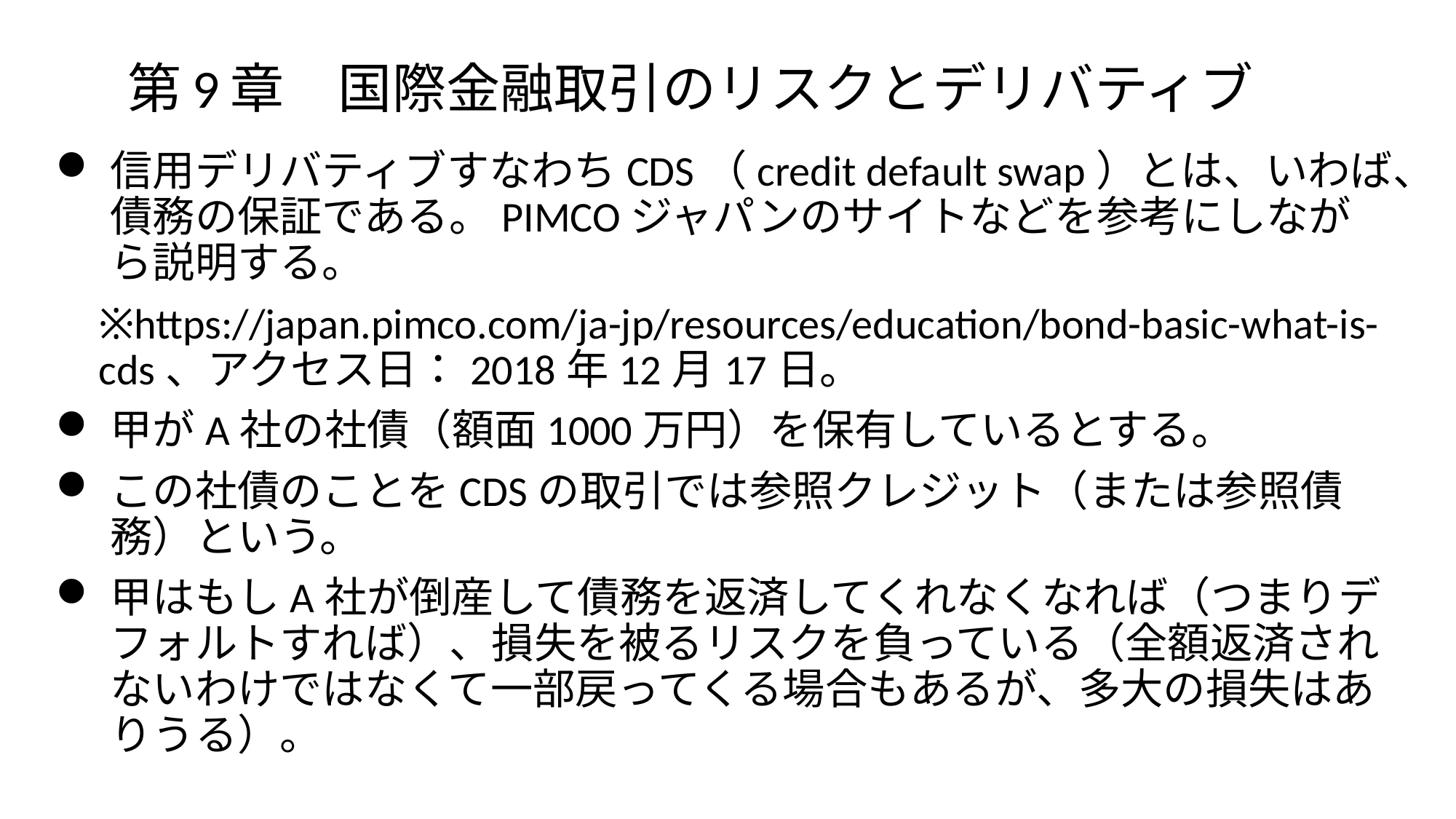

# 第9章　国際金融取引のリスクとデリバティブ
信用デリバティブすなわちCDS（credit default swap）とは、いわば、債務の保証である。PIMCOジャパンのサイトなどを参考にしながら説明する。
※https://japan.pimco.com/ja-jp/resources/education/bond-basic-what-is-cds、アクセス日：2018年12月17日。
甲がA社の社債（額面1000万円）を保有しているとする。
この社債のことをCDSの取引では参照クレジット（または参照債務）という。
甲はもしA社が倒産して債務を返済してくれなくなれば（つまりデフォルトすれば）、損失を被るリスクを負っている（全額返済されないわけではなくて一部戻ってくる場合もあるが、多大の損失はありうる）。